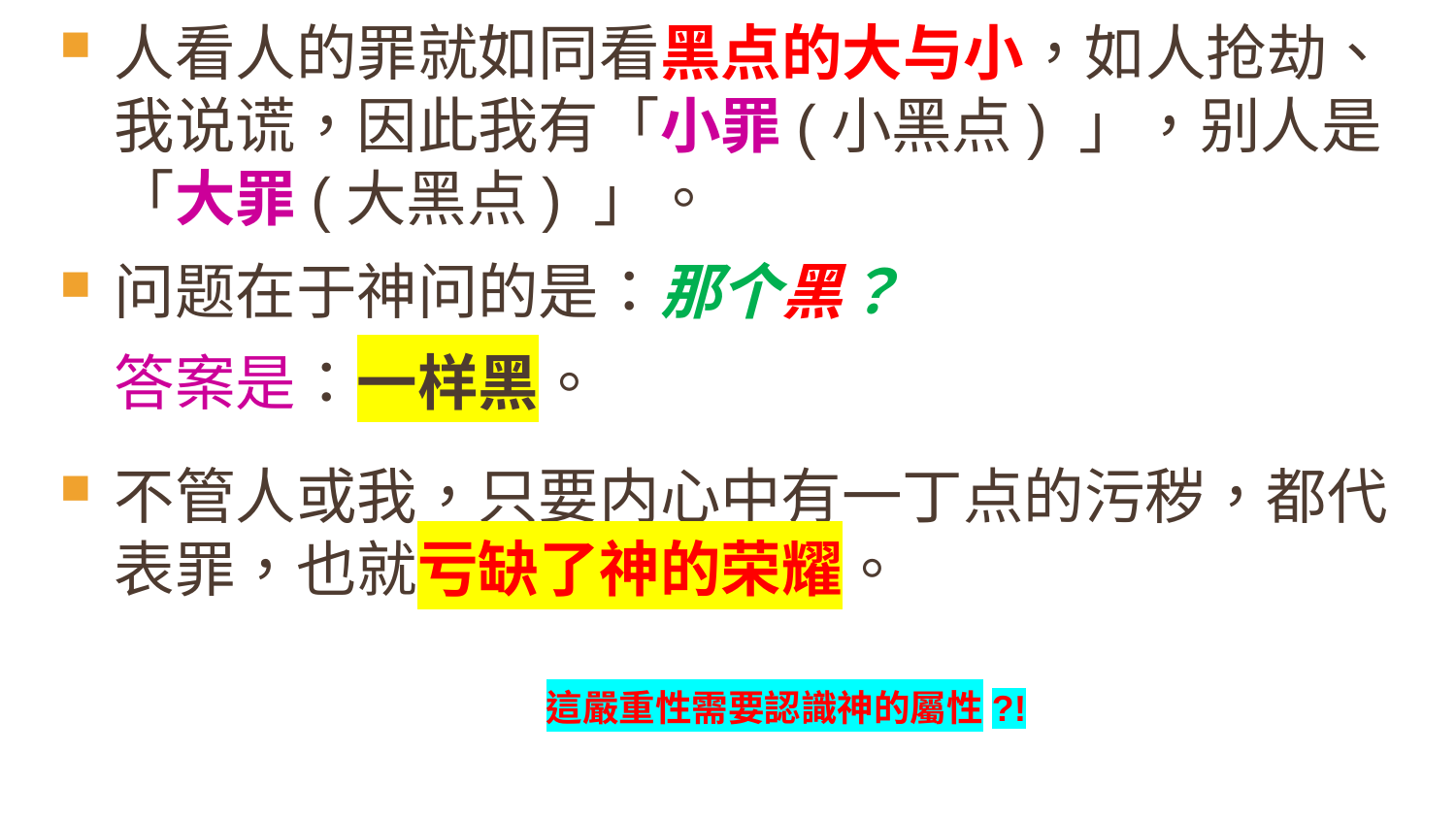

人看人的罪就如同看黑点的大与小，如人抢劫、我说谎，因此我有「小罪(小黑点) 」，别人是「大罪(大黑点) 」。

问题在于神问的是：那个黑？
	答案是：一样黑。

不管人或我，只要内心中有一丁点的污秽，都代表罪，也就亏缺了神的荣耀。
這嚴重性需要認識神的屬性?!